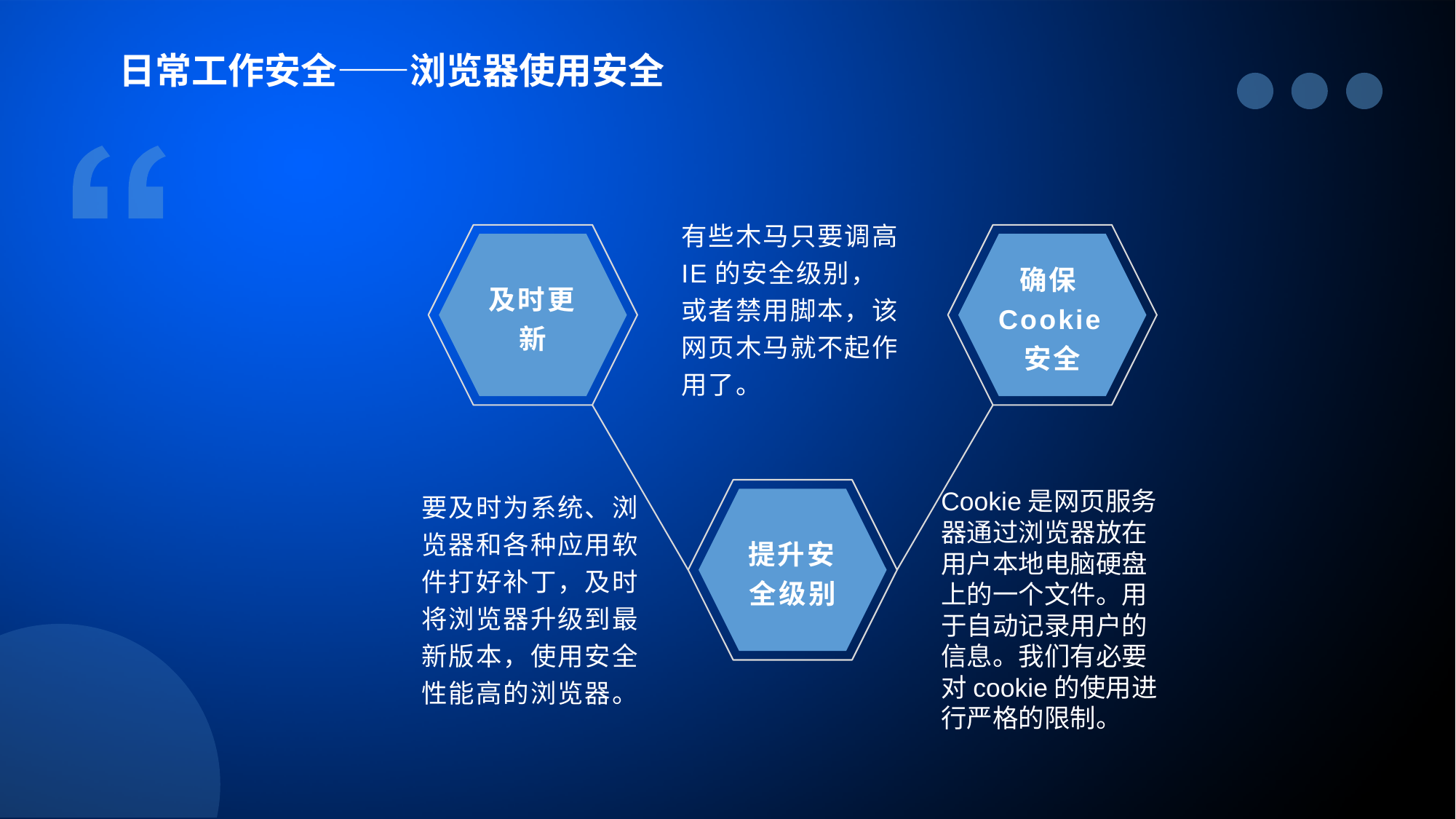

日常工作安全——浏览器使用安全

有些木马只要调高IE的安全级别，或者禁用脚本，该网页木马就不起作用了。

及时更新
确保Cookie安全
要及时为系统、浏览器和各种应用软件打好补丁，及时将浏览器升级到最新版本，使用安全性能高的浏览器。

Cookie是网页服务器通过浏览器放在用户本地电脑硬盘上的一个文件。用于自动记录用户的信息。我们有必要对cookie的使用进行严格的限制。
提升安全级别